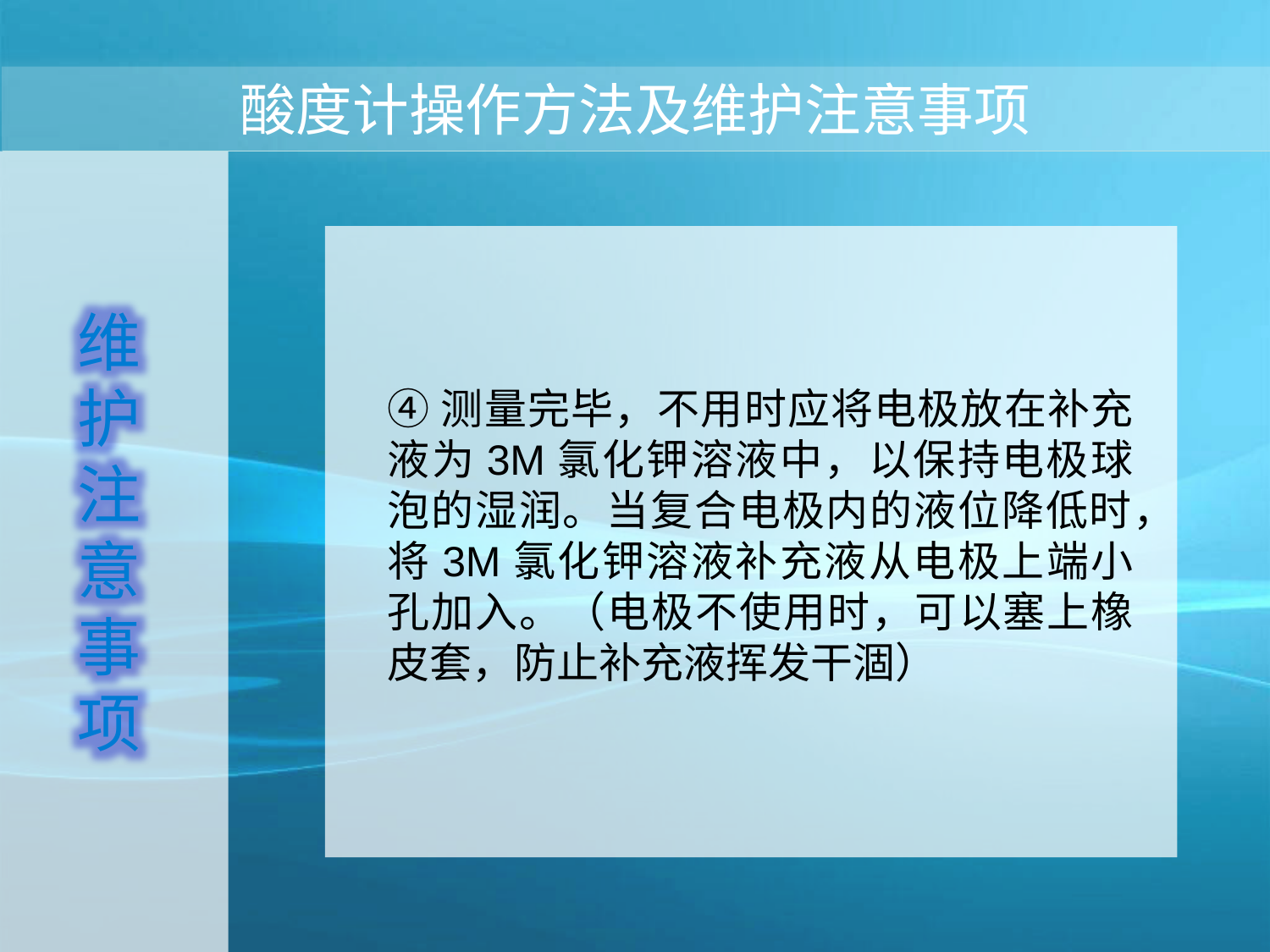

# 酸度计操作方法及维护注意事项

维护注意事项
④测量完毕，不用时应将电极放在补充液为3M氯化钾溶液中，以保持电极球泡的湿润。当复合电极内的液位降低时，将3M氯化钾溶液补充液从电极上端小孔加入。（电极不使用时，可以塞上橡皮套，防止补充液挥发干涸）